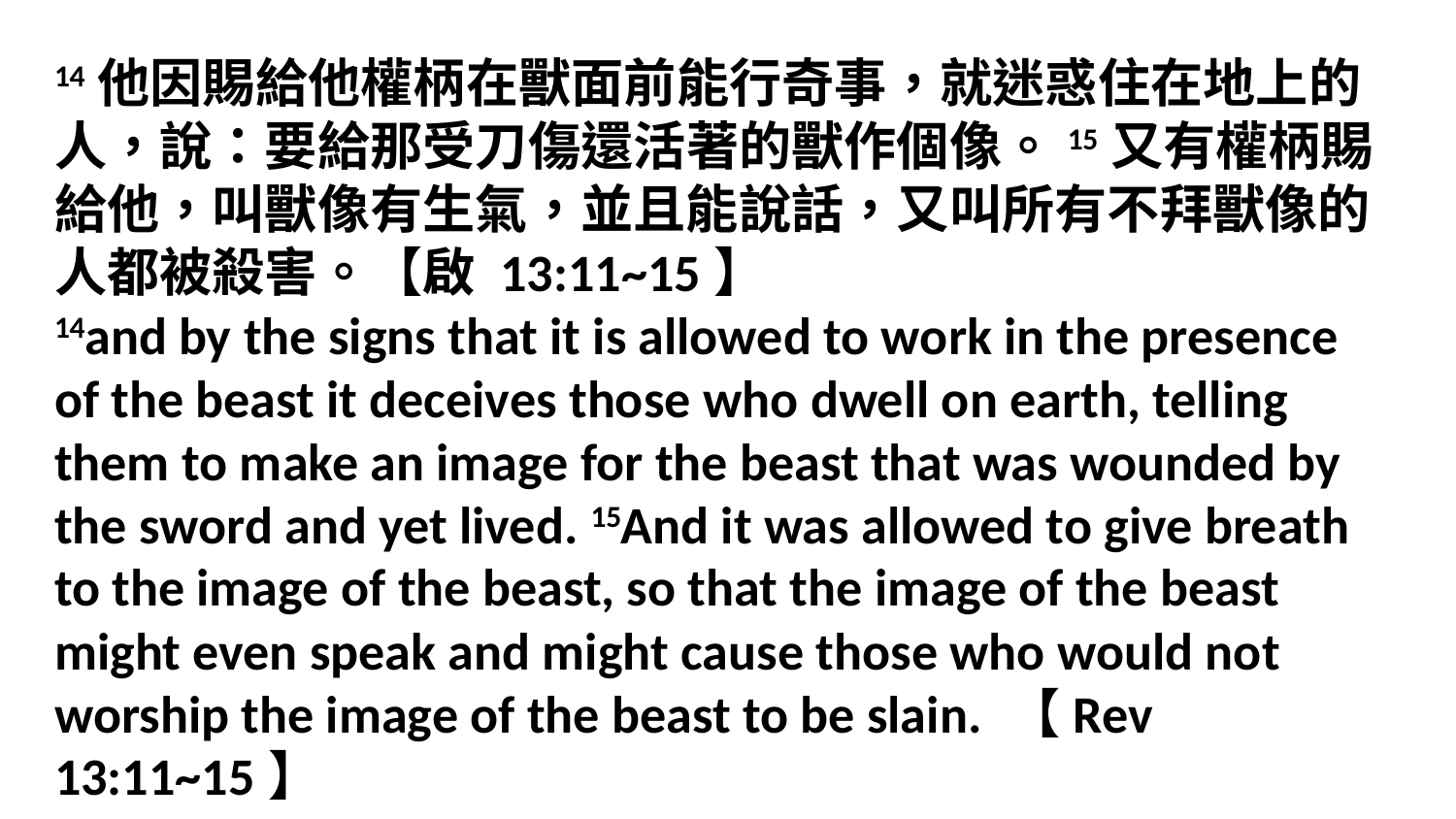

14他因賜給他權柄在獸面前能行奇事，就迷惑住在地上的人，說：要給那受刀傷還活著的獸作個像。15又有權柄賜給他，叫獸像有生氣，並且能說話，又叫所有不拜獸像的人都被殺害。【啟 13:11~15】
14and by the signs that it is allowed to work in the presence of the beast it deceives those who dwell on earth, telling them to make an image for the beast that was wounded by the sword and yet lived. 15And it was allowed to give breath to the image of the beast, so that the image of the beast might even speak and might cause those who would not worship the image of the beast to be slain. 【Rev 13:11~15】